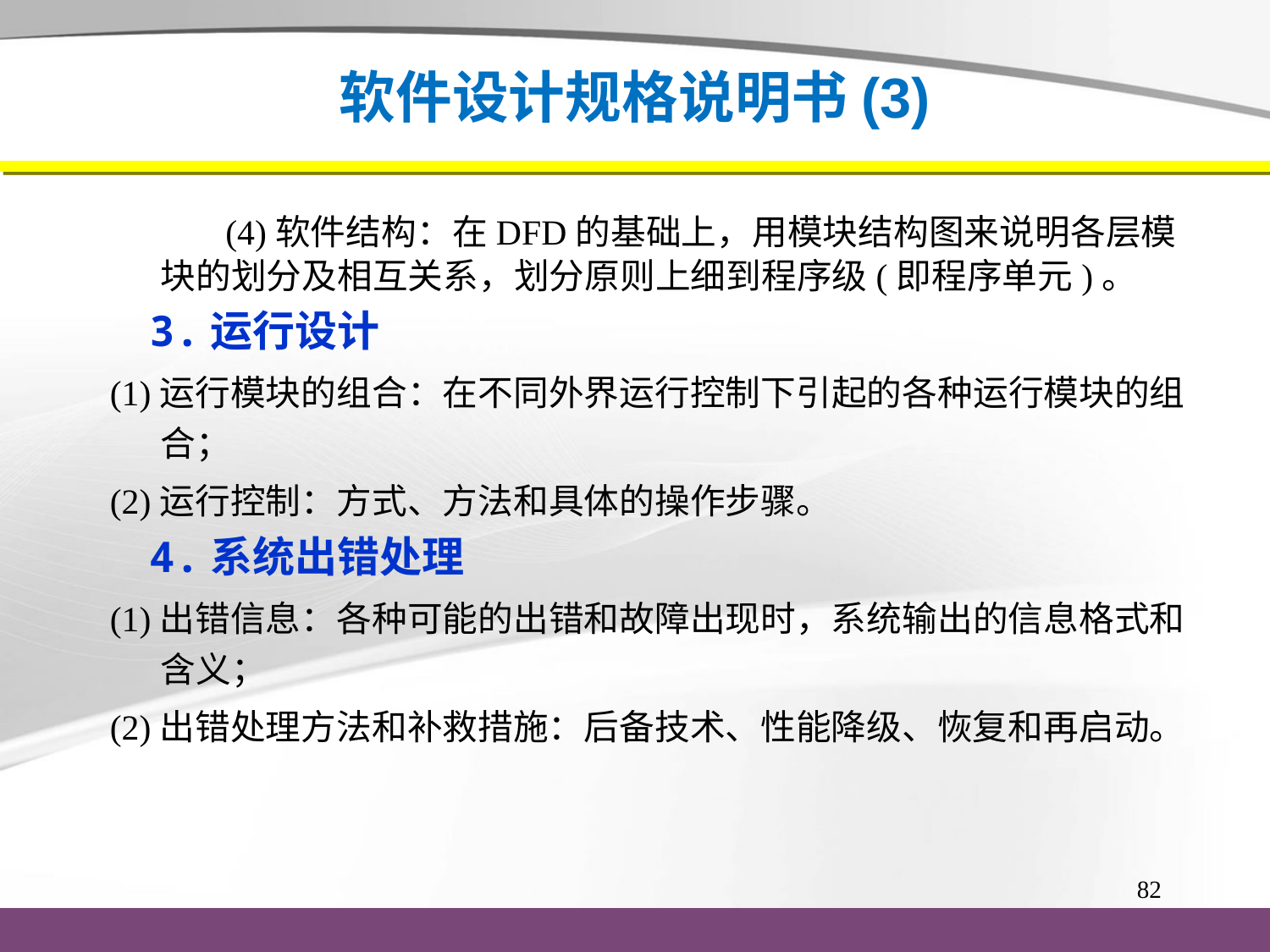

# 软件设计规格说明书(3)
       (4)软件结构：在DFD的基础上，用模块结构图来说明各层模块的划分及相互关系，划分原则上细到程序级(即程序单元)。
    3.运行设计
       (1)运行模块的组合：在不同外界运行控制下引起的各种运行模块的组合；
       (2)运行控制：方式、方法和具体的操作步骤。
    4.系统出错处理
       (1)出错信息：各种可能的出错和故障出现时，系统输出的信息格式和含义；
       (2)出错处理方法和补救措施：后备技术、性能降级、恢复和再启动。
82